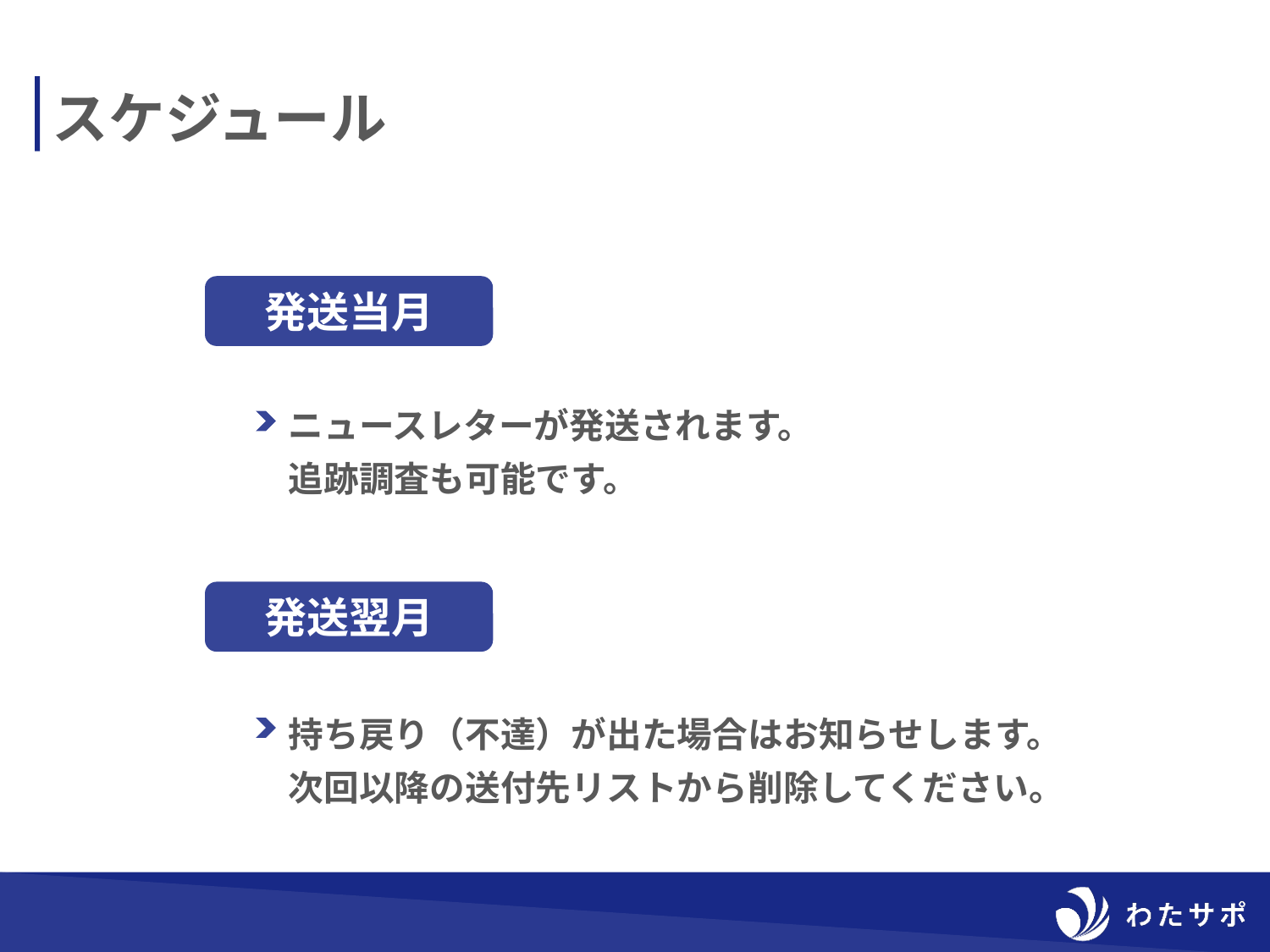

スケジュール

発送当月
ニュースレターが発送されます。
追跡調査も可能です。

発送翌月
持ち戻り（不達）が出た場合はお知らせします。
次回以降の送付先リストから削除してください。